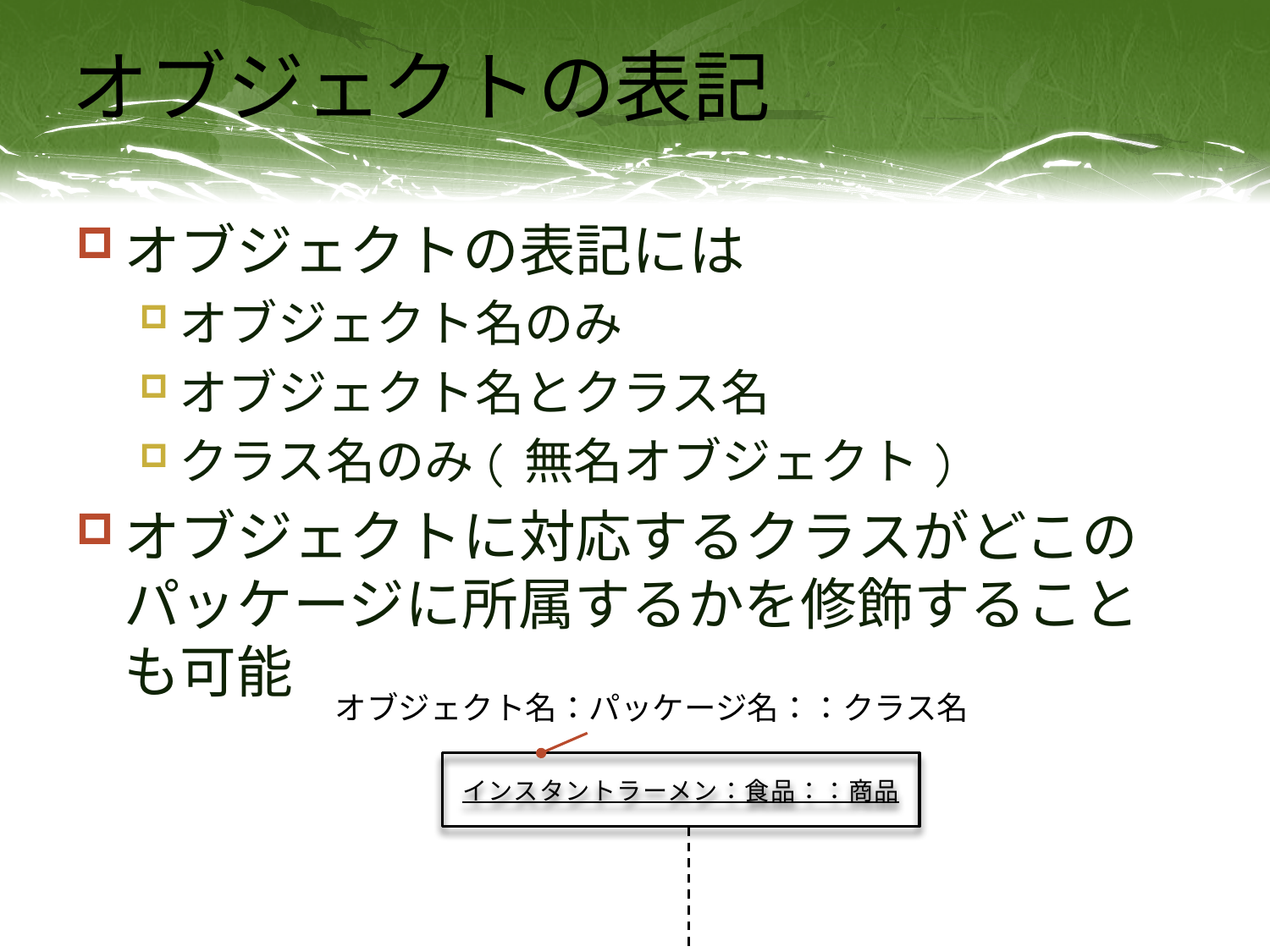

# オブジェクトの表記
オブジェクトの表記には
オブジェクト名のみ
オブジェクト名とクラス名
クラス名のみ(無名オブジェクト)
オブジェクトに対応するクラスがどこのパッケージに所属するかを修飾することも可能
オブジェクト名：パッケージ名：：クラス名
インスタントラーメン：食品：：商品